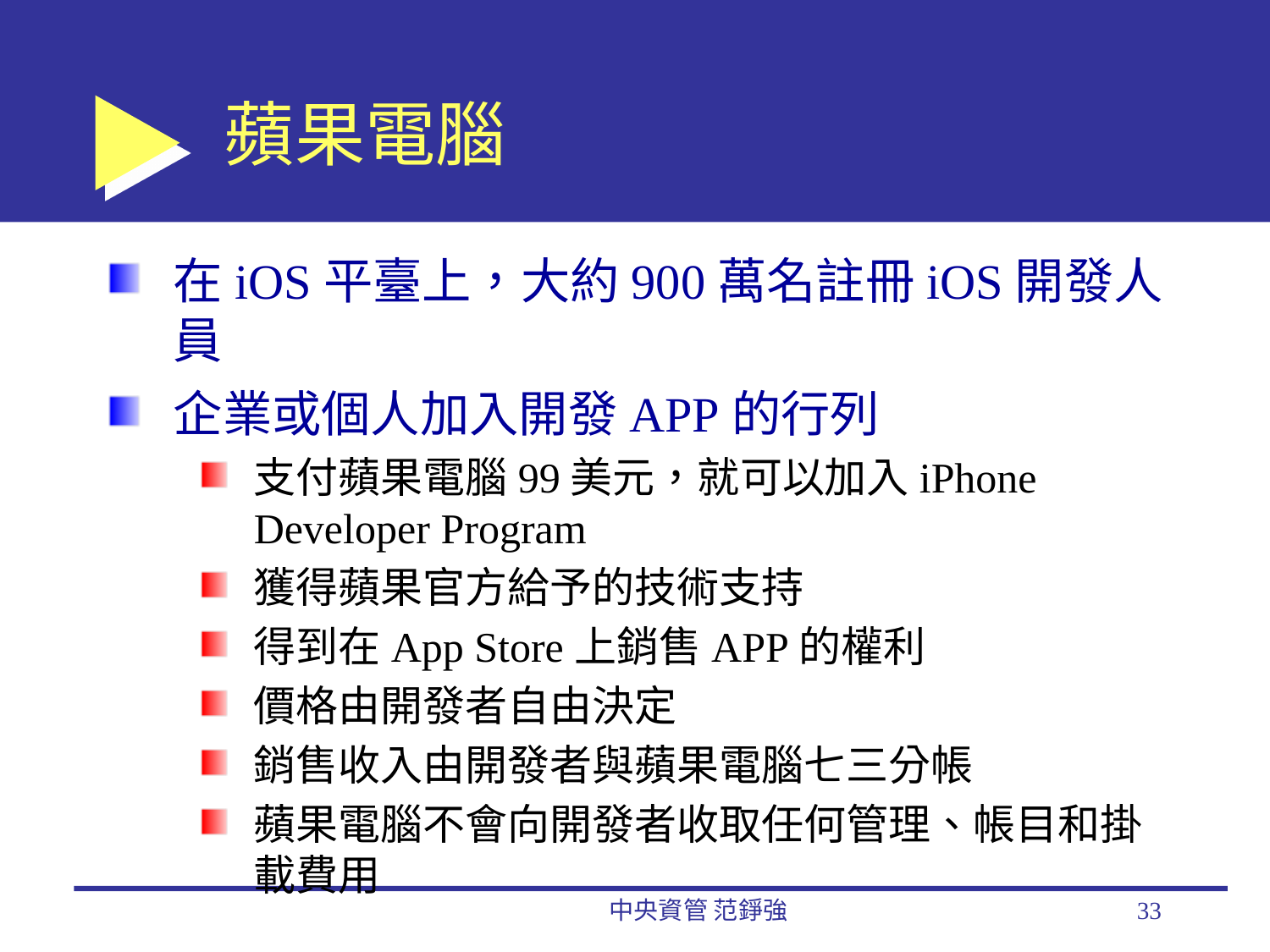

# 蘋果電腦
在iOS平臺上，大約900萬名註冊iOS開發人員
企業或個人加入開發APP的行列
支付蘋果電腦99美元，就可以加入iPhone Developer Program
獲得蘋果官方給予的技術支持
得到在App Store上銷售APP的權利
價格由開發者自由決定
銷售收入由開發者與蘋果電腦七三分帳
蘋果電腦不會向開發者收取任何管理、帳目和掛載費用
中央資管 范錚強
33